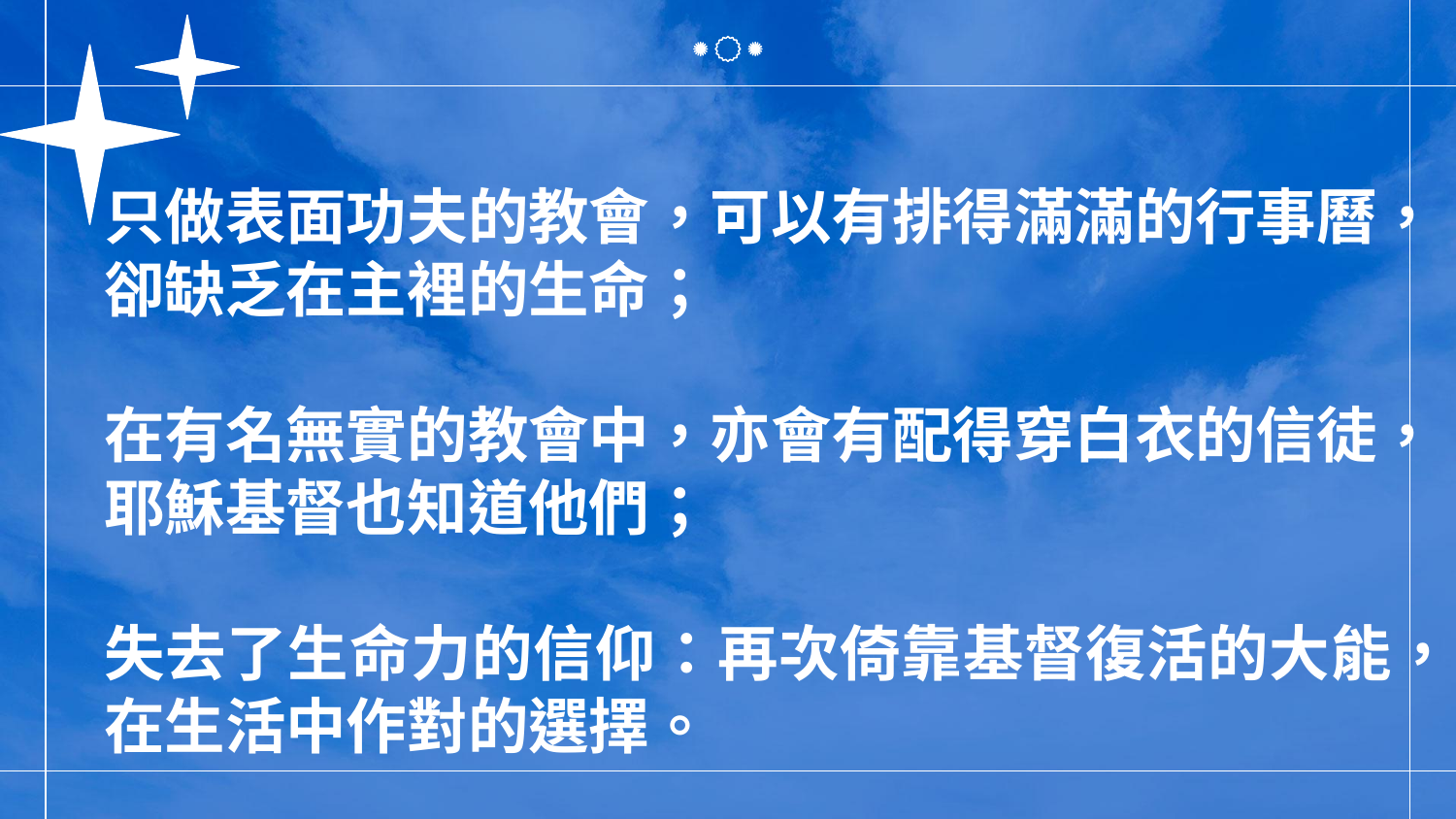

只做表面功夫的教會，可以有排得滿滿的行事曆，
卻缺乏在主裡的生命；

在有名無實的教會中，亦會有配得穿白衣的信徒，
耶穌基督也知道他們；

失去了生命力的信仰：再次倚靠基督復活的大能，在生活中作對的選擇。